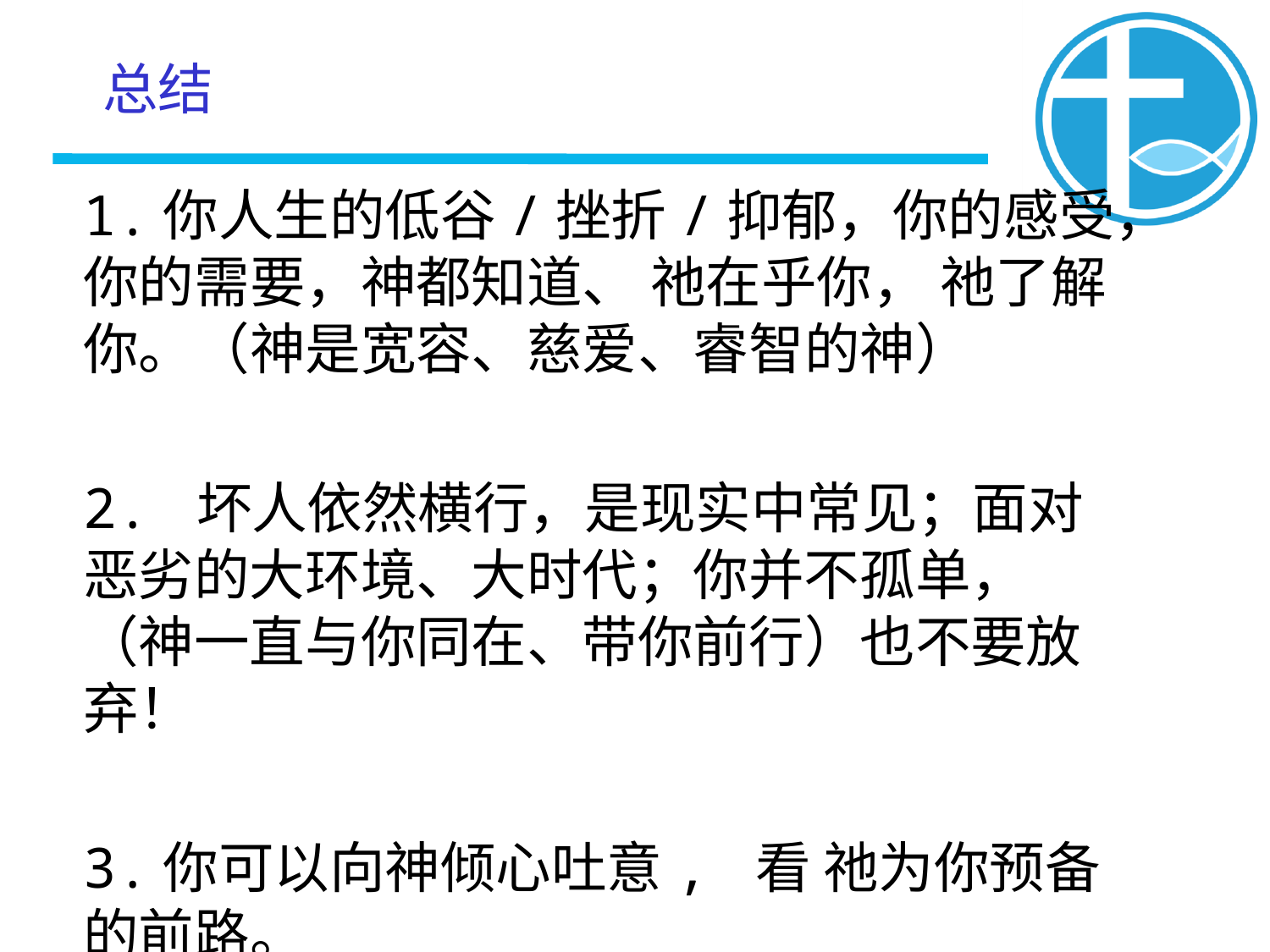

# 总结
1.你人生的低谷/挫折/抑郁，你的感受，你的需要，神都知道、 祂在乎你， 祂了解你。（神是宽容、慈爱、睿智的神）

2. 坏人依然横行，是现实中常见；面对恶劣的大环境、大时代；你并不孤单，（神一直与你同在、带你前行）也不要放弃！

3.你可以向神倾心吐意, 看 祂为你预备的前路。